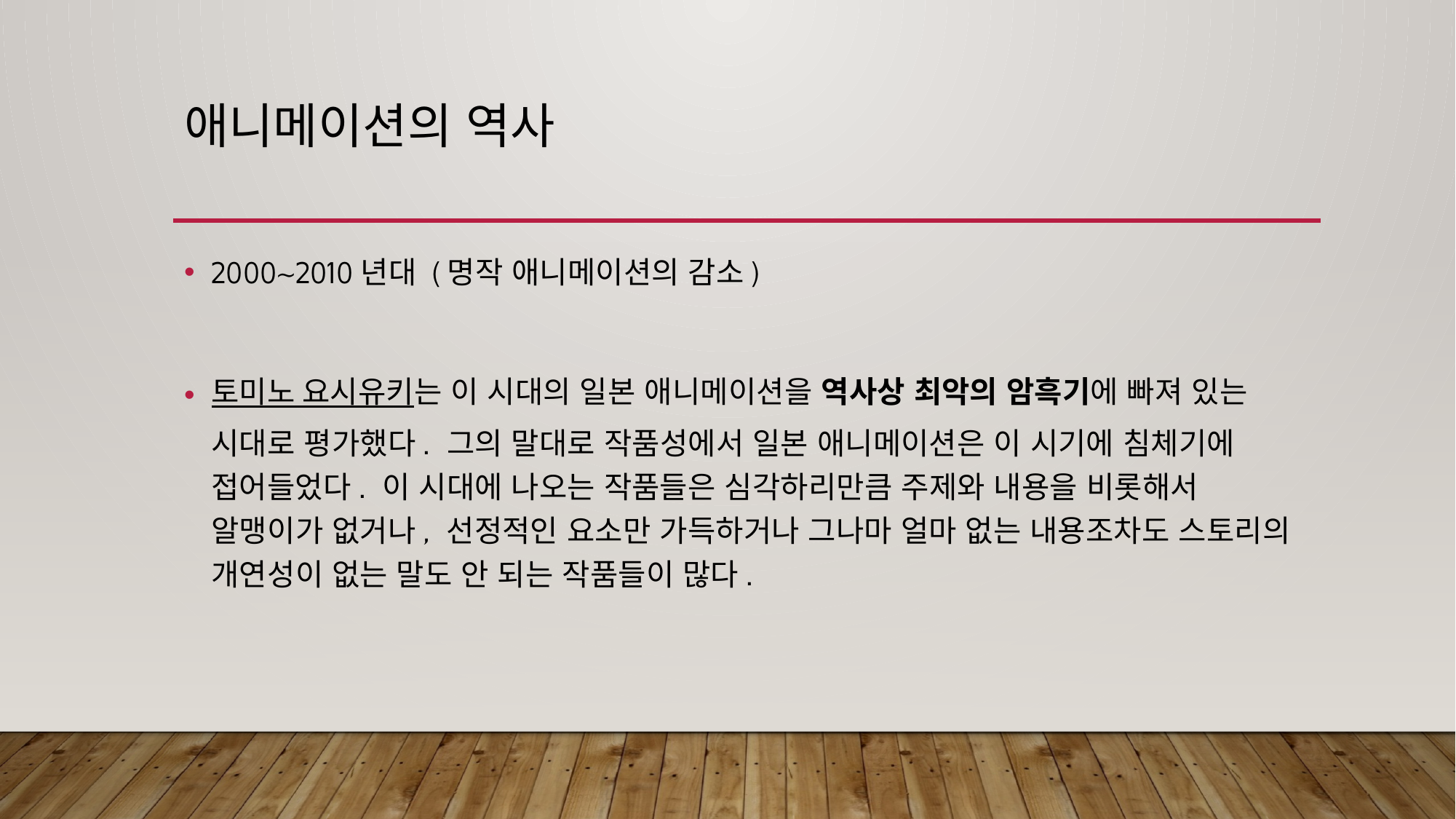

# 애니메이션의 역사
2000~2010년대 (명작 애니메이션의 감소)

토미노 요시유키는 이 시대의 일본 애니메이션을 역사상 최악의 암흑기에 빠져 있는 시대로 평가했다. 그의 말대로 작품성에서 일본 애니메이션은 이 시기에 침체기에 접어들었다. 이 시대에 나오는 작품들은 심각하리만큼 주제와 내용을 비롯해서 알맹이가 없거나, 선정적인 요소만 가득하거나 그나마 얼마 없는 내용조차도 스토리의 개연성이 없는 말도 안 되는 작품들이 많다.